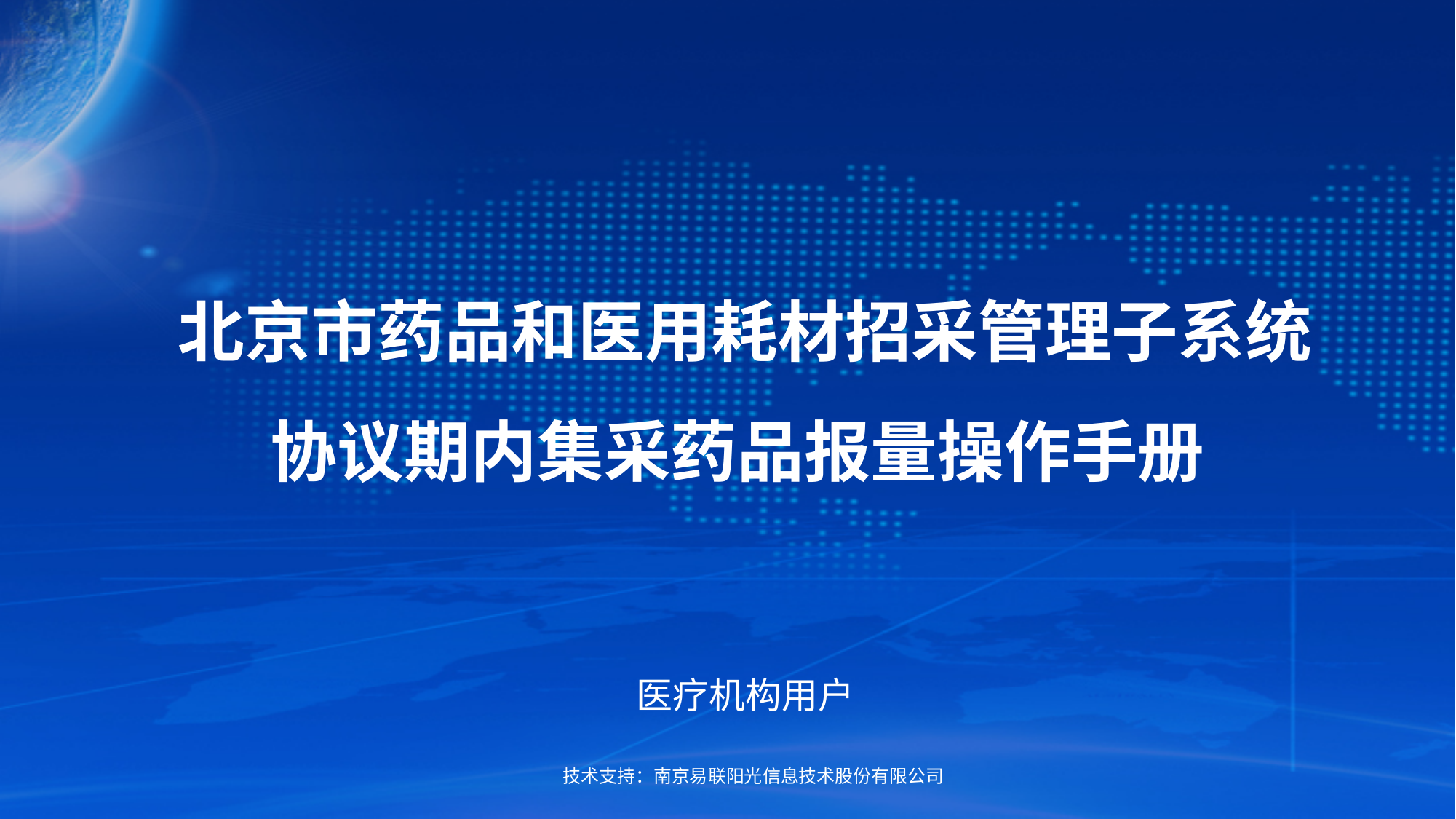

北京市药品和医用耗材招采管理子系统
协议期内集采药品报量操作手册
医疗机构用户